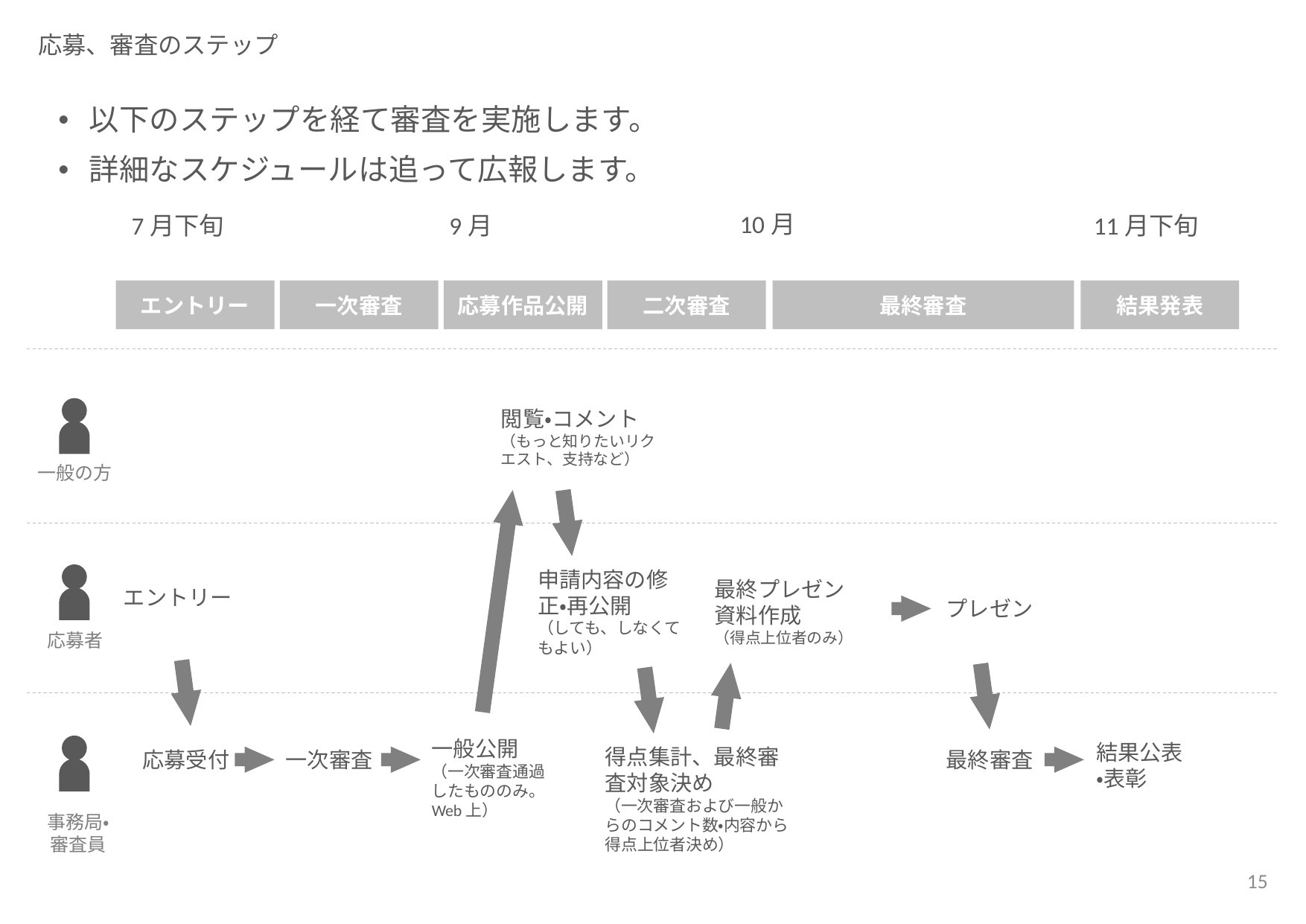

# 応募、審査のステップ
以下のステップを経て審査を実施します。
詳細なスケジュールは追って広報します。
10月
9月
11月下旬
7月下旬
エントリー
一次審査
応募作品公開
二次審査
最終審査
結果発表

閲覧・コメント
（もっと知りたいリクエスト、支持など）
一般の方

申請内容の修正・再公開
（しても、しなくてもよい）
最終プレゼン資料作成
（得点上位者のみ）
エントリー

プレゼン
応募者

一般公開
（一次審査通過したもののみ。Web上）

結果公表
・表彰

得点集計、最終審査対象決め
（一次審査および一般からのコメント数・内容から得点上位者決め）
応募受付
一次審査
最終審査
事務局・
審査員
15